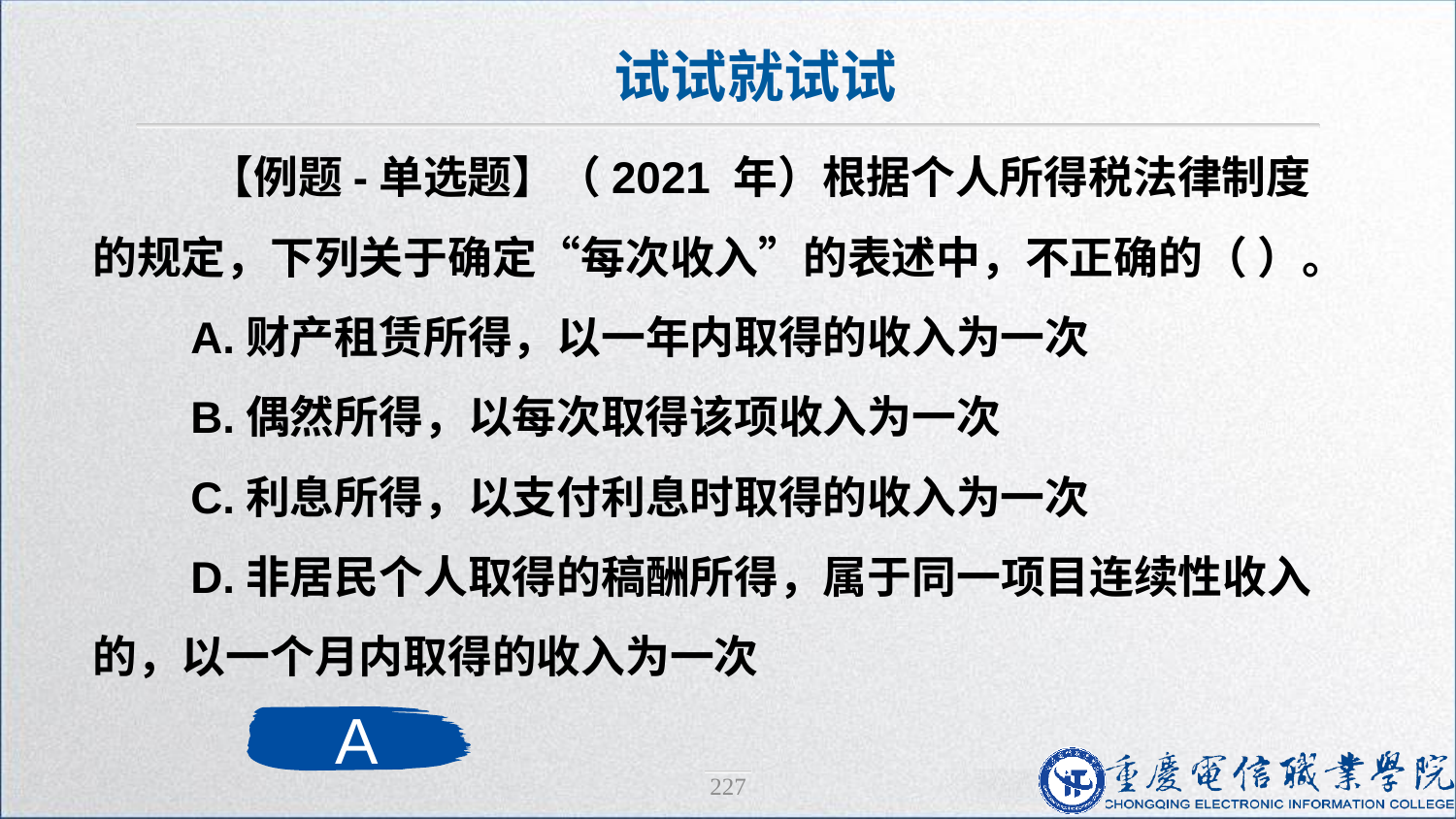

试试就试试
  【例题-单选题】（2021 年）根据个人所得税法律制度的规定，下列关于确定“每次收入”的表述中，不正确的（ ）。
 A.财产租赁所得，以一年内取得的收入为一次
 B.偶然所得，以每次取得该项收入为一次
 C.利息所得，以支付利息时取得的收入为一次
 D.非居民个人取得的稿酬所得，属于同一项目连续性收入的，以一个月内取得的收入为一次

A
227